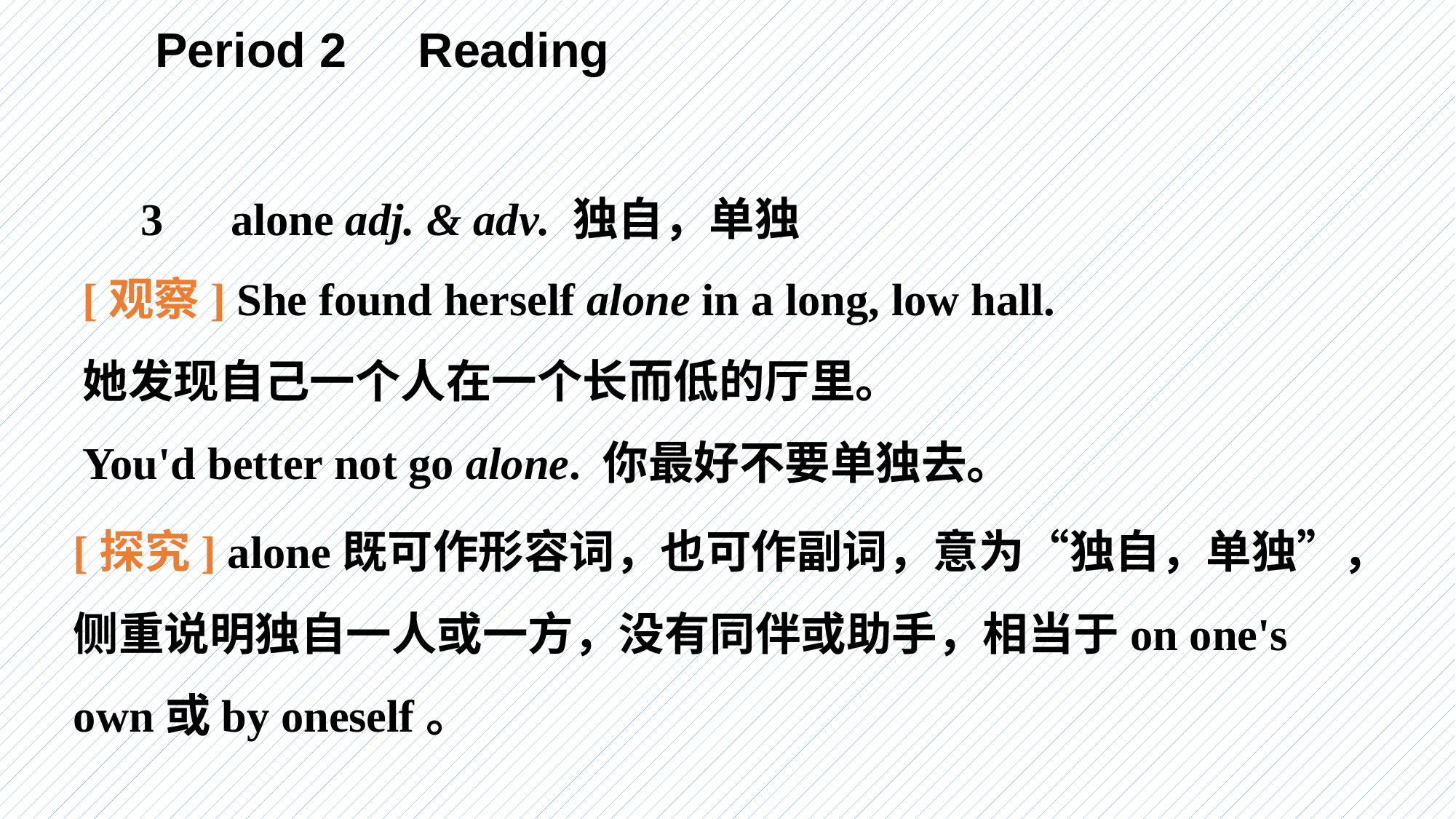

Period 2　Reading
　 3　alone adj. & adν. 独自，单独
[观察] She found herself alone in a long, low hall.
她发现自己一个人在一个长而低的厅里。
You'd better not go alone. 你最好不要单独去。
[探究] alone既可作形容词，也可作副词，意为“独自，单独”，侧重说明独自一人或一方，没有同伴或助手，相当于on one's own或by oneself。